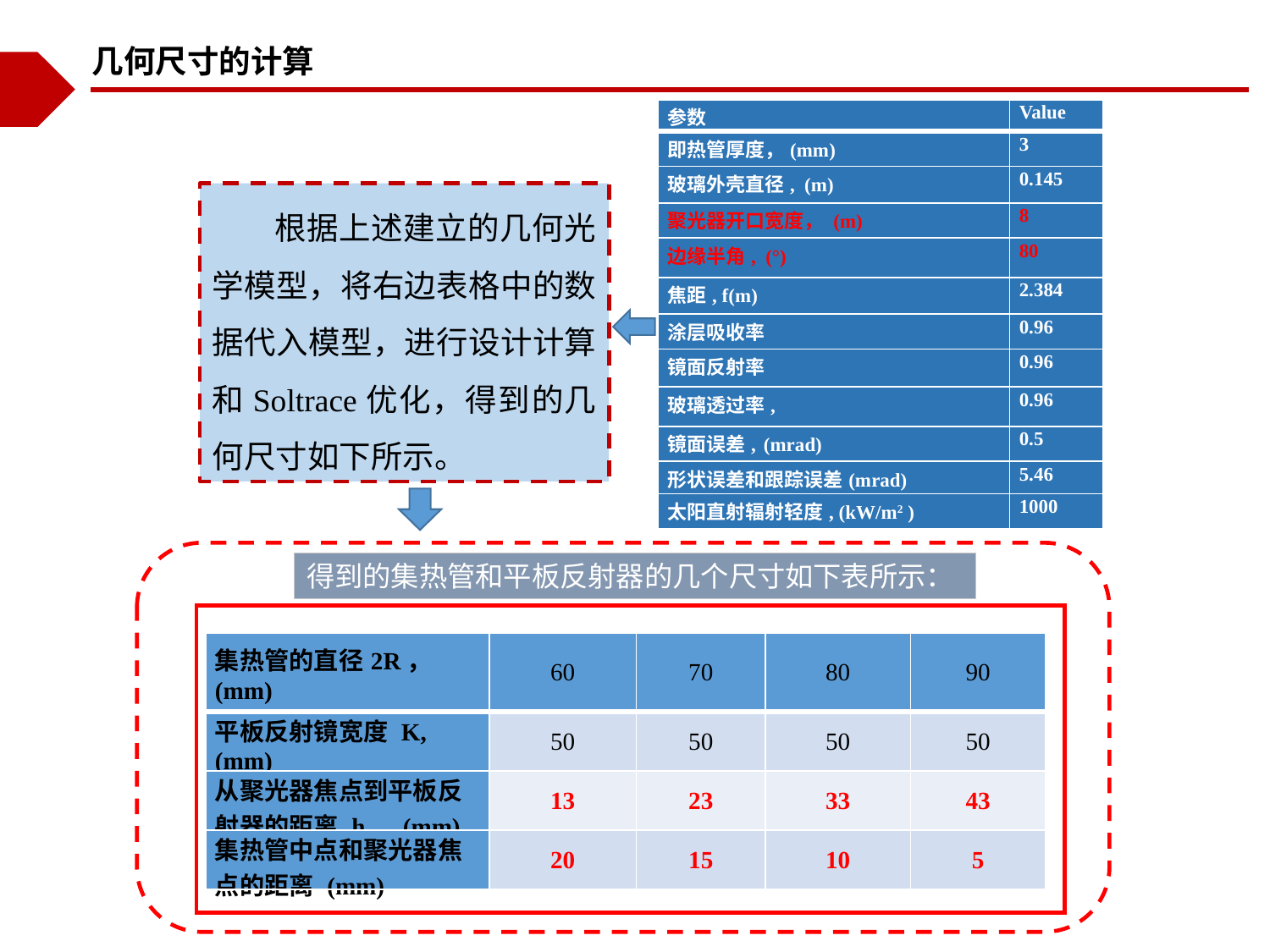

几何尺寸的计算
| 参数 | Value |
| --- | --- |
| 即热管厚度，(mm) | 3 |
| 玻璃外壳直径, (m) | 0.145 |
| 聚光器开口宽度， (m) | 8 |
| 边缘半角, (°) | 80 |
| 焦距, f(m) | 2.384 |
| 涂层吸收率 | 0.96 |
| 镜面反射率 | 0.96 |
| 玻璃透过率, | 0.96 |
| 镜面误差, (mrad) | 0.5 |
| 形状误差和跟踪误差 (mrad) | 5.46 |
| 太阳直射辐射轻度, (kW/m2 ) | 1000 |
       根据上述建立的几何光学模型，将右边表格中的数据代入模型，进行设计计算和Soltrace优化，得到的几何尺寸如下所示。

得到的集热管和平板反射器的几个尺寸如下表所示：

| 集热管的直径2R，(mm) | 60 | 70 | 80 | 90 |
| --- | --- | --- | --- | --- |
| 平板反射镜宽度 K, (mm) | 50 | 50 | 50 | 50 |
| 从聚光器焦点到平板反射器的距离 h，(mm) | 13 | 23 | 33 | 43 |
| 集热管中点和聚光器焦点的距离 (mm) | 20 | 15 | 10 | 5 |